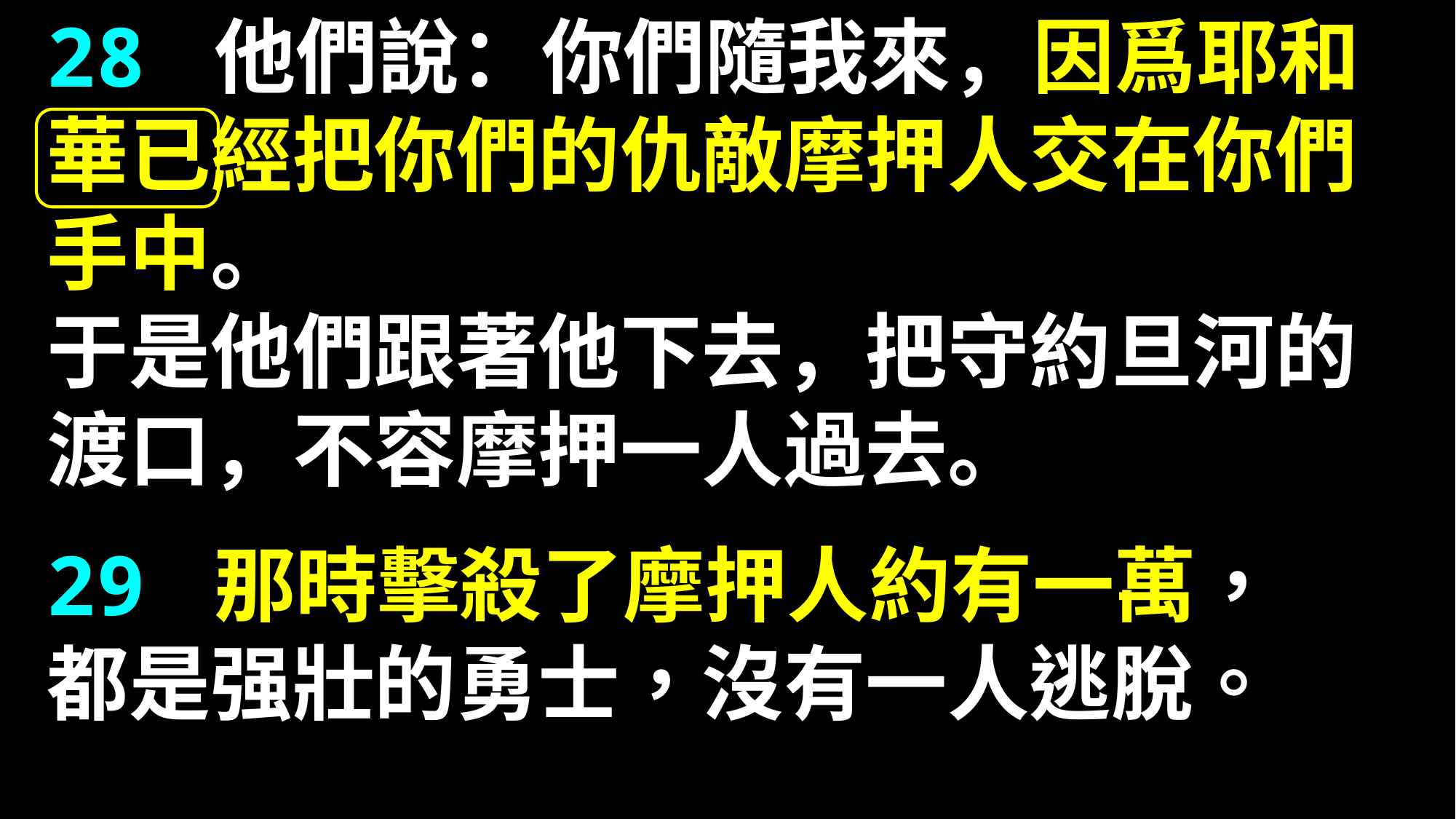

28 他們說：你們隨我來，因爲耶和華已經把你們的仇敵摩押人交在你們手中。
于是他們跟著他下去，把守約旦河的渡口，不容摩押一人過去。
29 那時擊殺了摩押人約有一萬，
都是强壯的勇士，沒有一人逃脫。